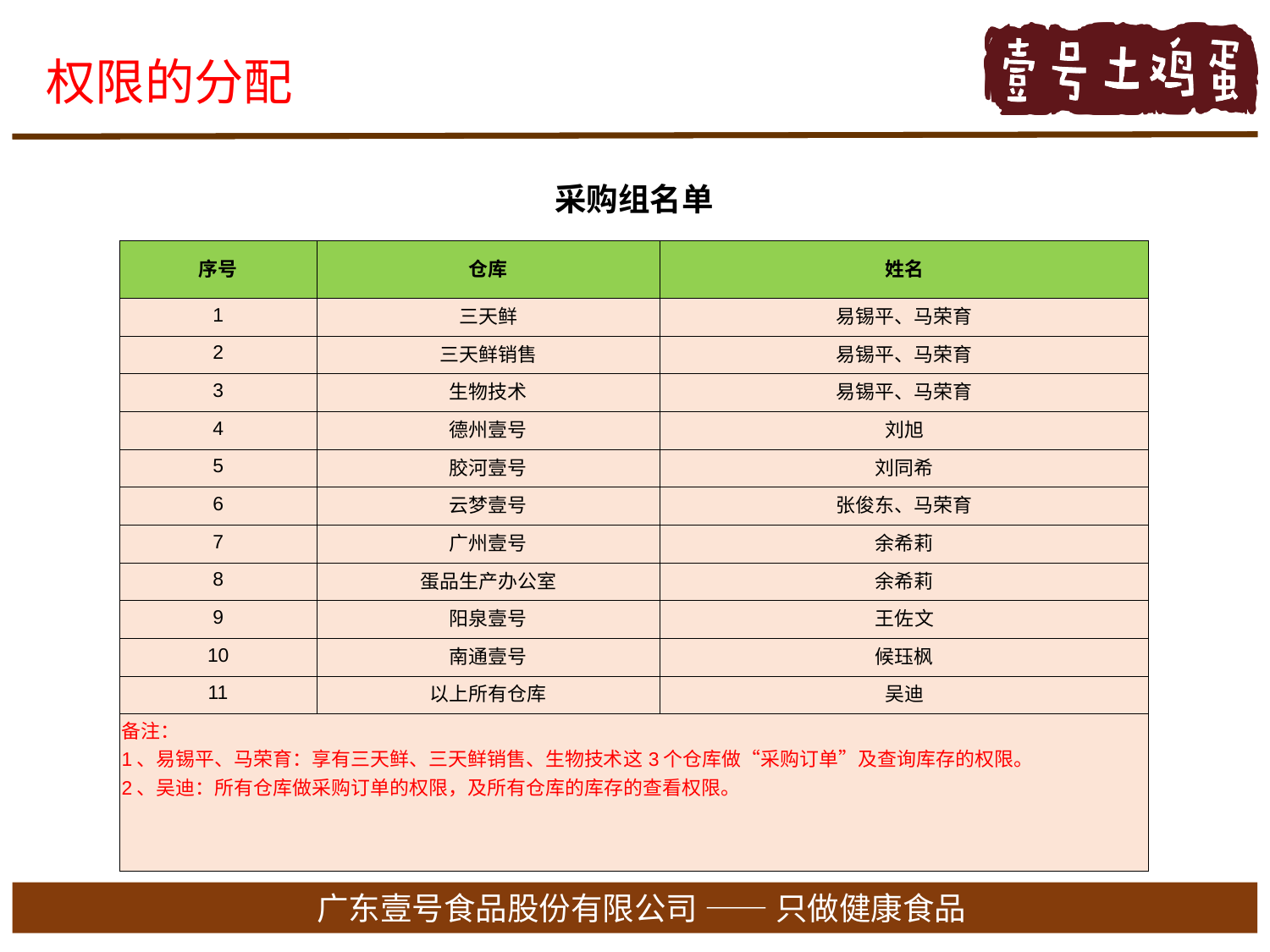

权限的分配
| 采购组名单 |  |  |
| --- | --- | --- |
| 序号 | 仓库 | 姓名 |
| 1 | 三天鲜 | 易锡平、马荣育 |
| 2 | 三天鲜销售 | 易锡平、马荣育 |
| 3 | 生物技术 | 易锡平、马荣育 |
| 4 | 德州壹号 | 刘旭 |
| 5 | 胶河壹号 | 刘同希 |
| 6 | 云梦壹号 | 张俊东、马荣育 |
| 7 | 广州壹号 | 余希莉 |
| 8 | 蛋品生产办公室 | 余希莉 |
| 9 | 阳泉壹号 | 王佐文 |
| 10 | 南通壹号 | 候珏枫 |
| 11 | 以上所有仓库 | 吴迪 |
| 备注： 1、易锡平、马荣育：享有三天鲜、三天鲜销售、生物技术这3个仓库做“采购订单”及查询库存的权限。 2、吴迪：所有仓库做采购订单的权限，及所有仓库的库存的查看权限。 |  |  |